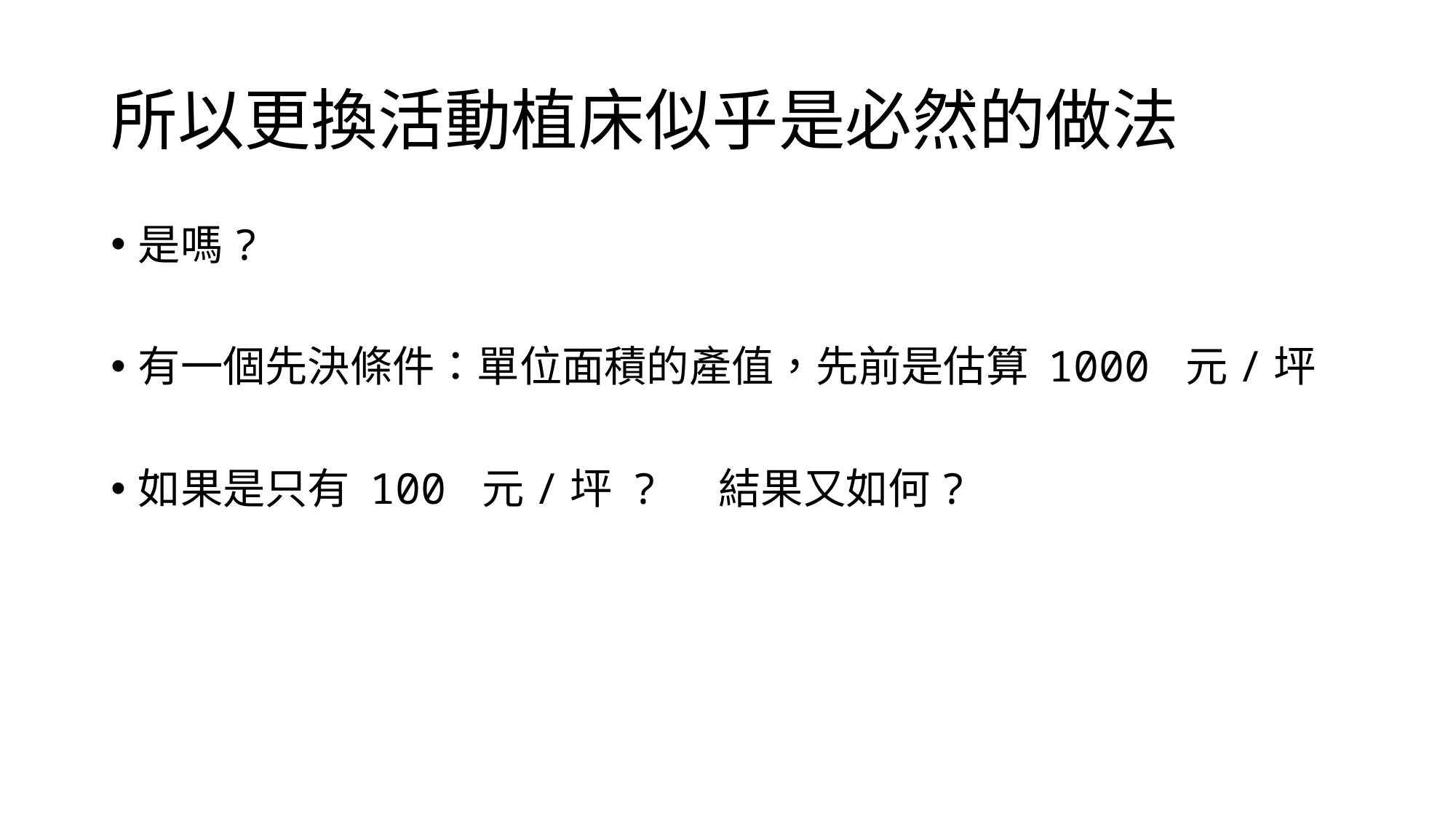

# 所以更換活動植床似乎是必然的做法
是嗎?

有一個先決條件：單位面積的產值，先前是估算 1000 元/坪

如果是只有 100 元/坪 ?  結果又如何?